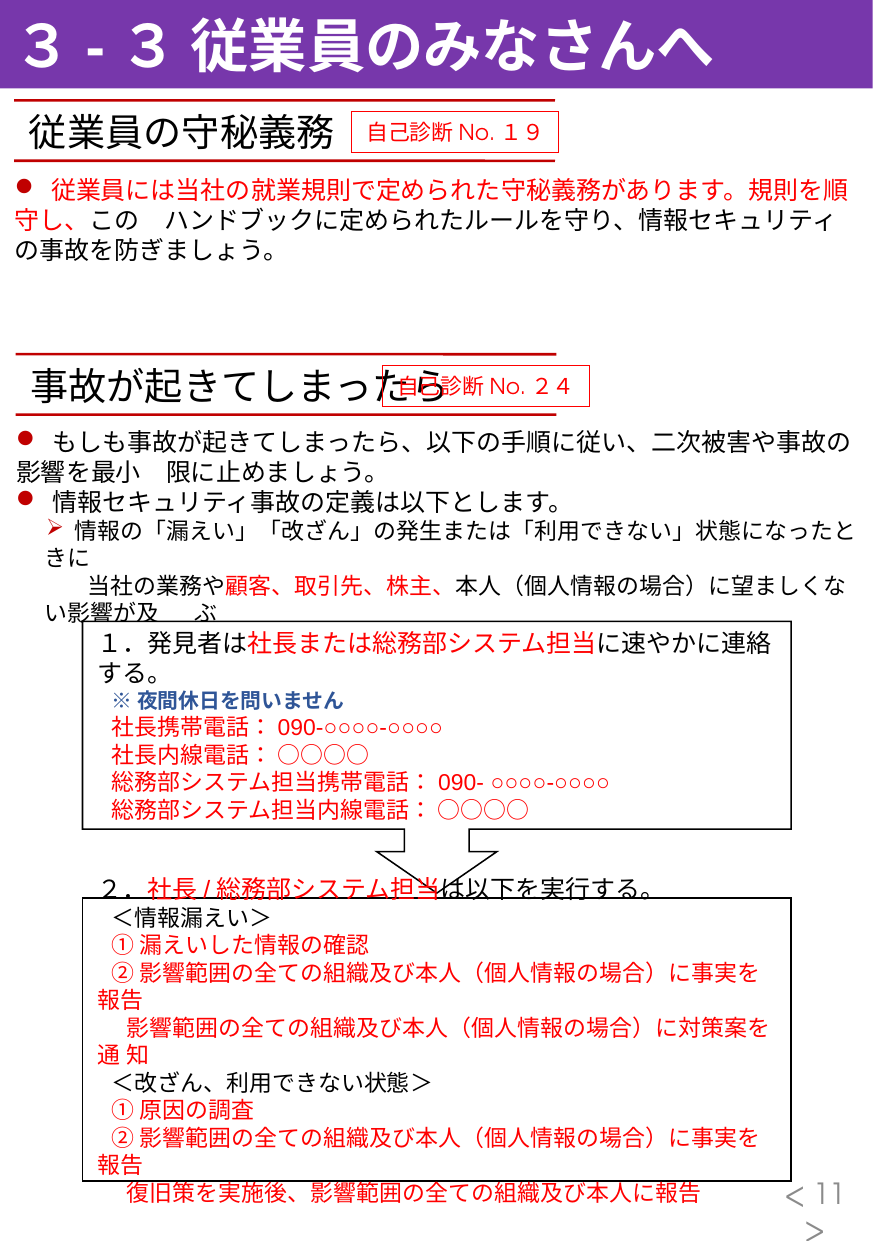

３-３ 従業員のみなさんへ

従業員の守秘義務

自己診断No.１９
 従業員には当社の就業規則で定められた守秘義務があります。規則を順守し、この	ハンドブックに定められたルールを守り、情報セキュリティの事故を防ぎましょう。

事故が起きてしまったら

自己診断No.２４
 もしも事故が起きてしまったら、以下の手順に従い、二次被害や事故の影響を最小	限に止めましょう。
 情報セキュリティ事故の定義は以下とします。
 情報の「漏えい」「改ざん」の発生または「利用できない」状態になったときに
	当社の業務や顧客、取引先、株主、本人（個人情報の場合）に望ましくない影響が及	ぶ

１．発見者は社長または総務部システム担当に速やかに連絡する。
	※夜間休日を問いません
	社長携帯電話：090-○○○○-○○○○
	社長内線電話： ○○○○
	総務部システム担当携帯電話：090- ○○○○-○○○○
	総務部システム担当内線電話： ○○○○
２．社長/総務部システム担当は以下を実行する。
	＜情報漏えい＞
	①漏えいした情報の確認
	②影響範囲の全ての組織及び本人（個人情報の場合）に事実を報告
　	影響範囲の全ての組織及び本人（個人情報の場合）に対策案を通	知
	＜改ざん、利用できない状態＞
	①原因の調査
	②影響範囲の全ての組織及び本人（個人情報の場合）に事実を報告
	復旧策を実施後、影響範囲の全ての組織及び本人に報告

< 11 >